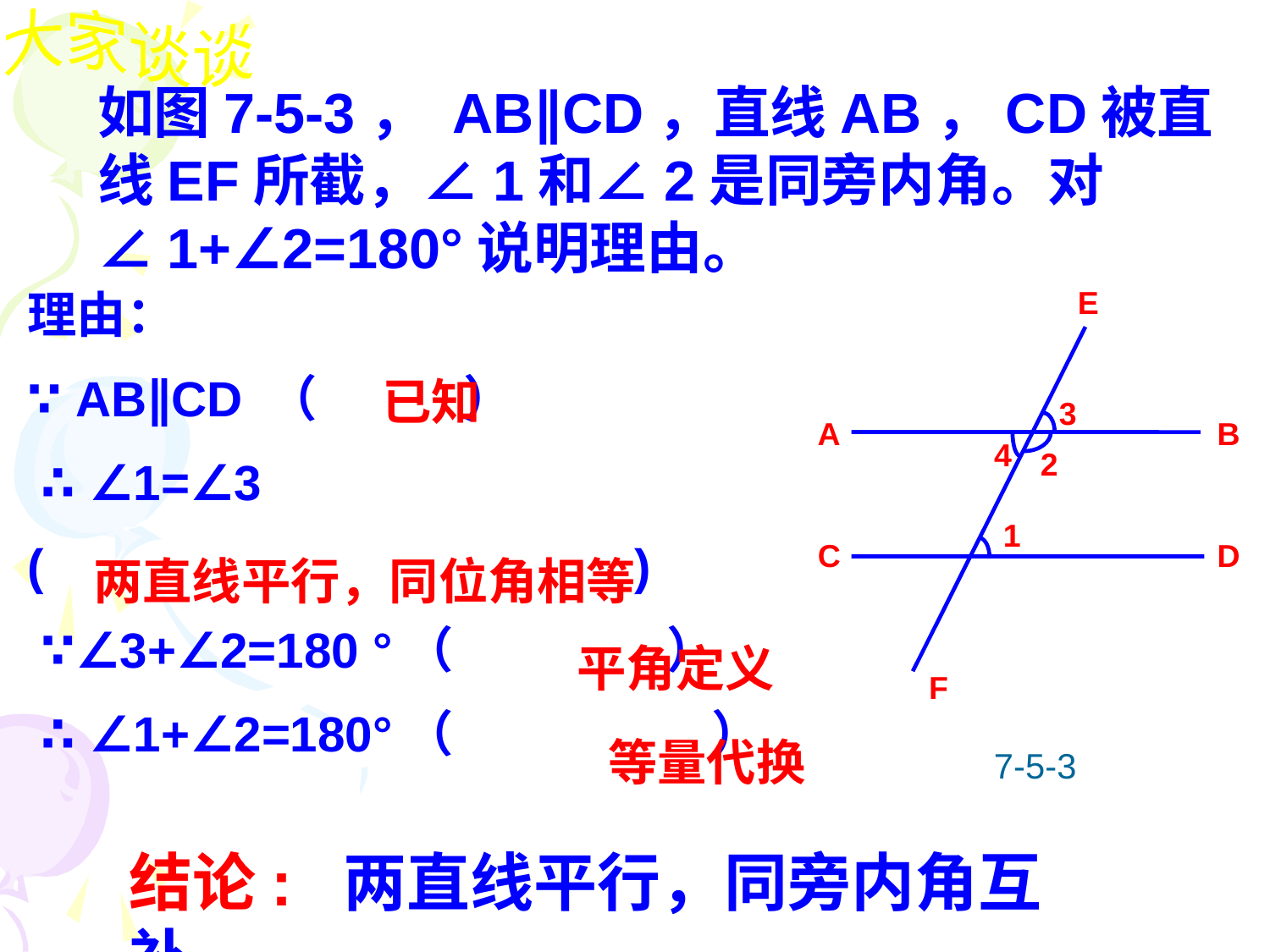

大家谈谈
如图7-5-3， AB∥CD，直线AB，CD被直线EF所截，∠1和∠2是同旁内角。对∠1+∠2=180°说明理由。
E

3
A
B
4
2
1
C
D
F
理由：
∵ AB∥CD （             ）
 ∴ ∠1=∠3
(                                           )
 ∵∠3+∠2=180 °（                   ）
 ∴ ∠1+∠2=180°（                       ）
已知
两直线平行，同位角相等
平角定义
等量代换
7-5-3
结论:  两直线平行，同旁内角互补。